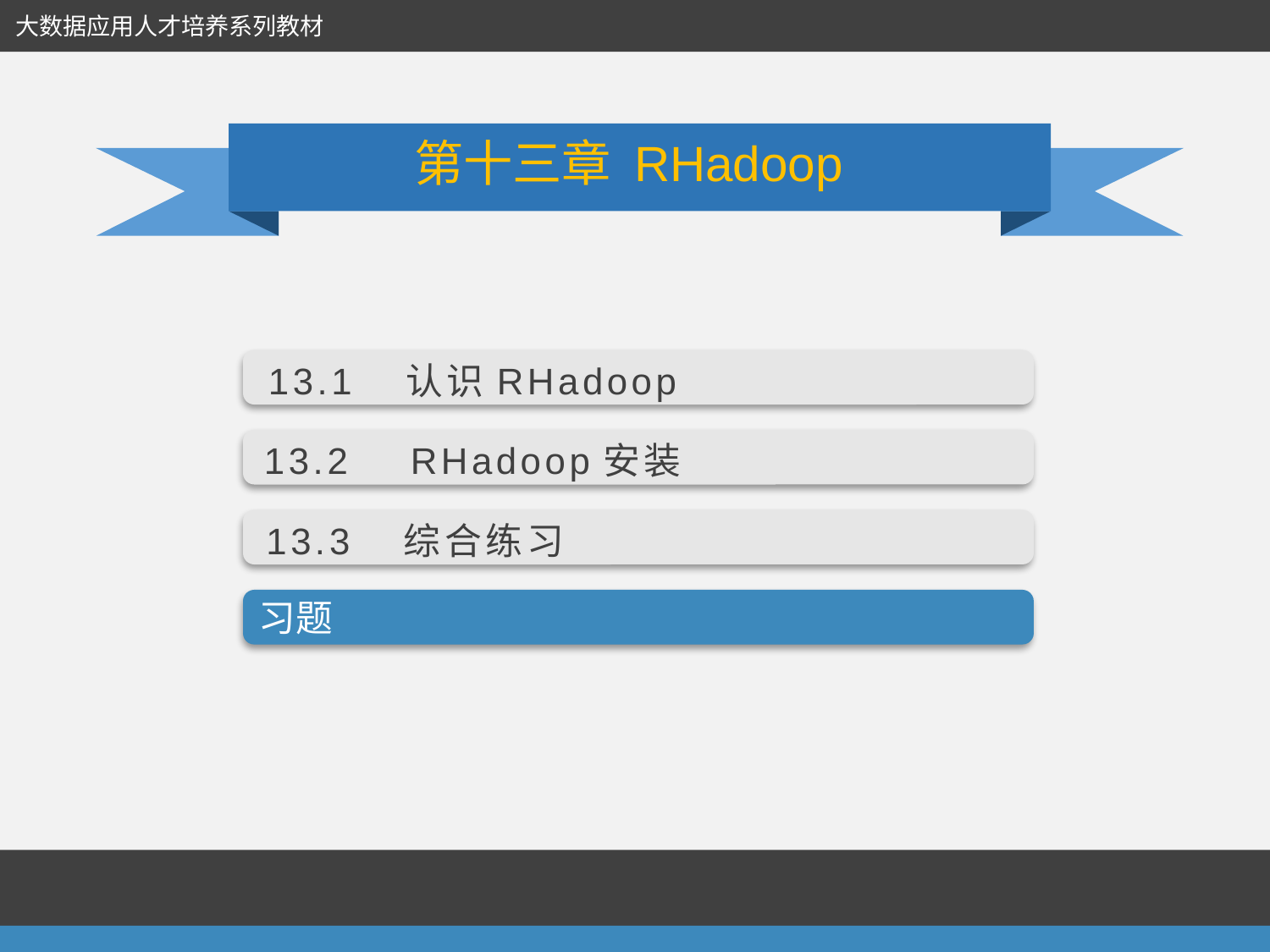

大数据应用人才培养系列教材

第十三章 RHadoop

13.1　认识RHadoop

13.2　RHadoop安装

13.3　综合练习
习题